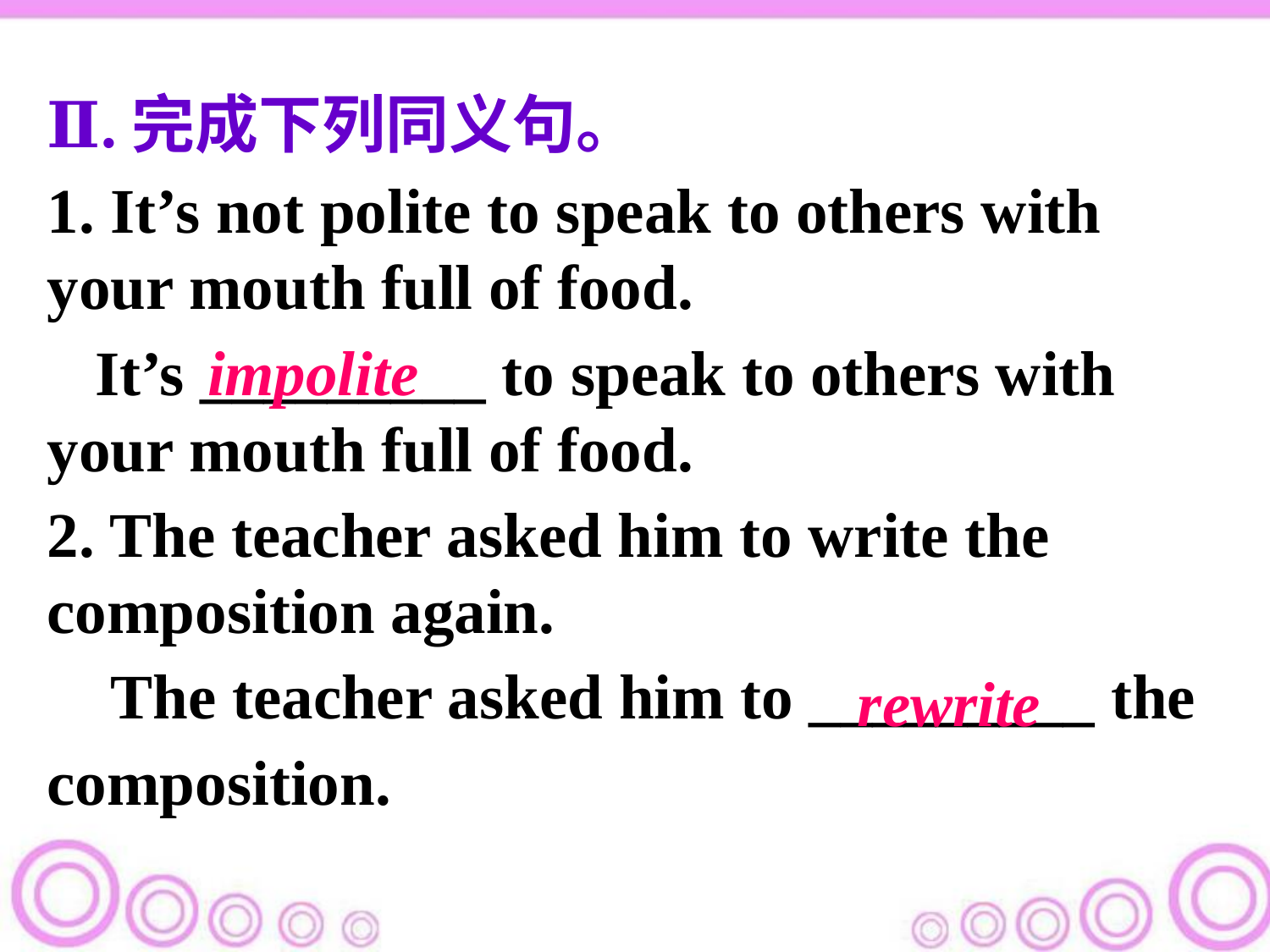

Ⅱ.完成下列同义句。
1. It’s not polite to speak to others with your mouth full of food.
   It’s _________ to speak to others with your mouth full of food.
2. The teacher asked him to write the composition again.
    The teacher asked him to _________ the
composition.
impolite
rewrite